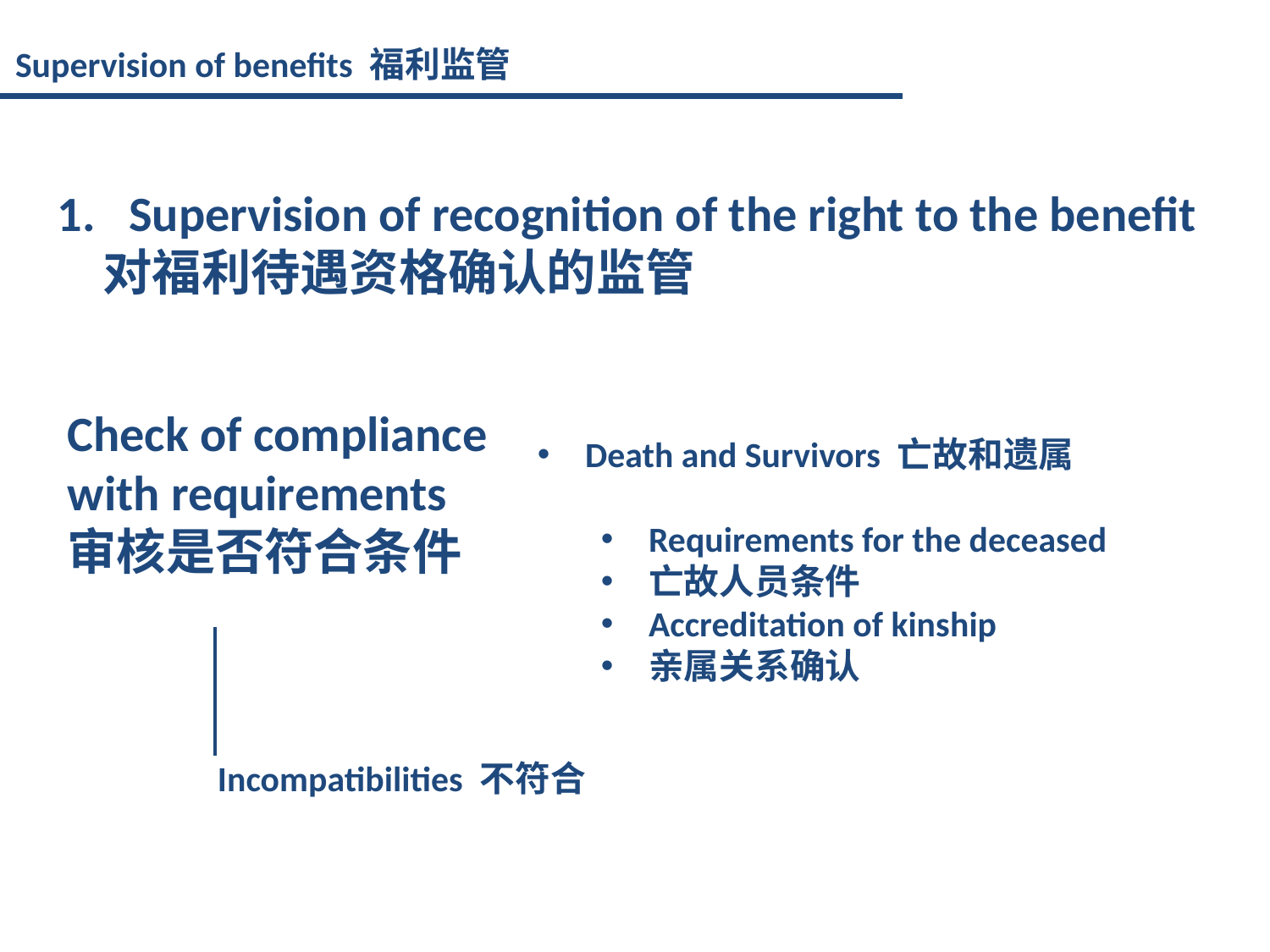

Supervision of benefits 福利监管
Supervision of recognition of the right to the benefit
   对福利待遇资格确认的监管

Check of compliance with requirements
审核是否符合条件
Death and Survivors 亡故和遗属

Requirements for the deceased
亡故人员条件
Accreditation of kinship
亲属关系确认

Incompatibilities 不符合